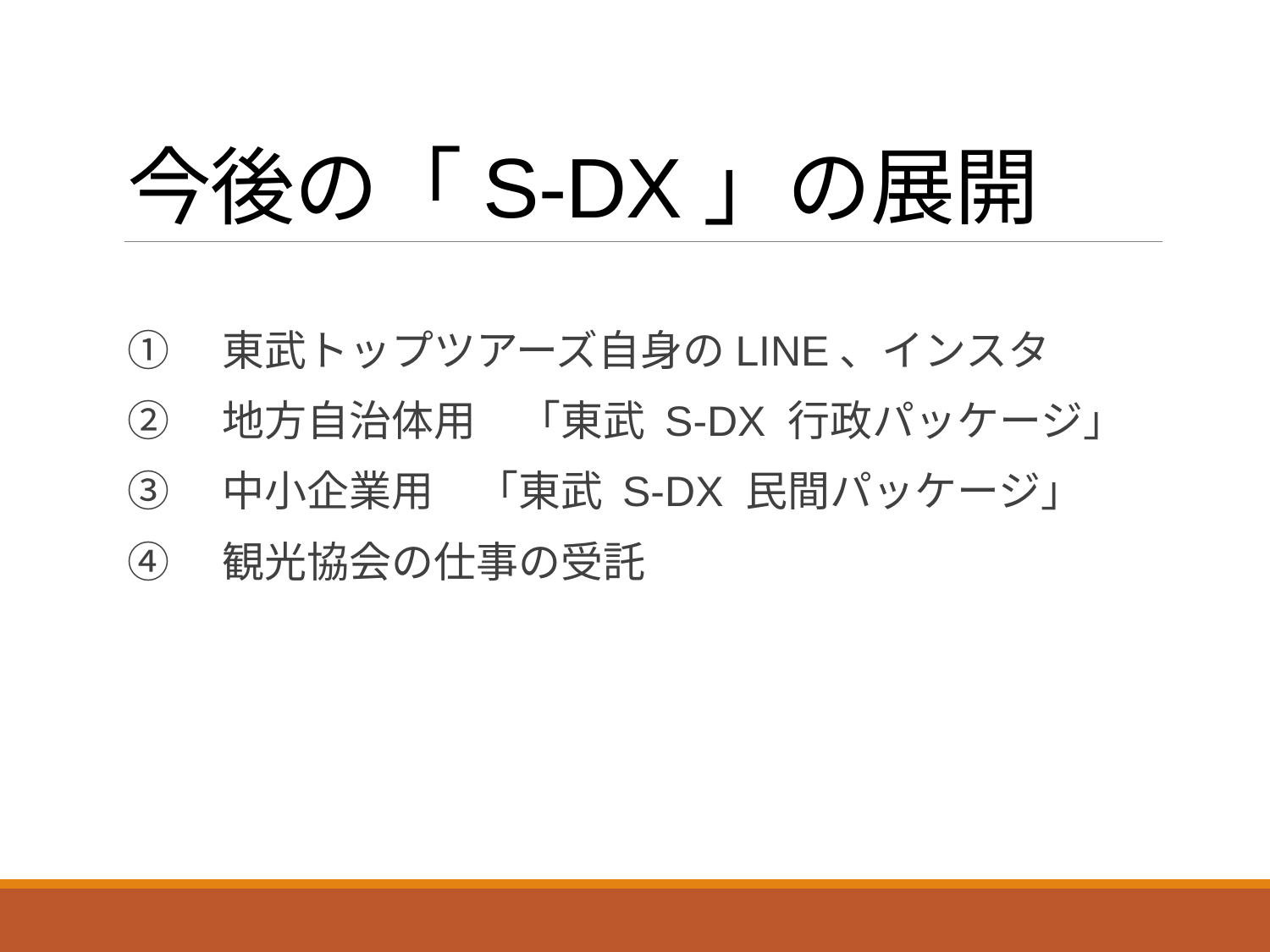

# 今後の「S-DX」の展開

①　東武トップツアーズ自身のLINE、インスタ
②　地方自治体用　「東武 S‐DX 行政パッケージ」
③　中小企業用　「東武 S‐DX 民間パッケージ」
④　観光協会の仕事の受託